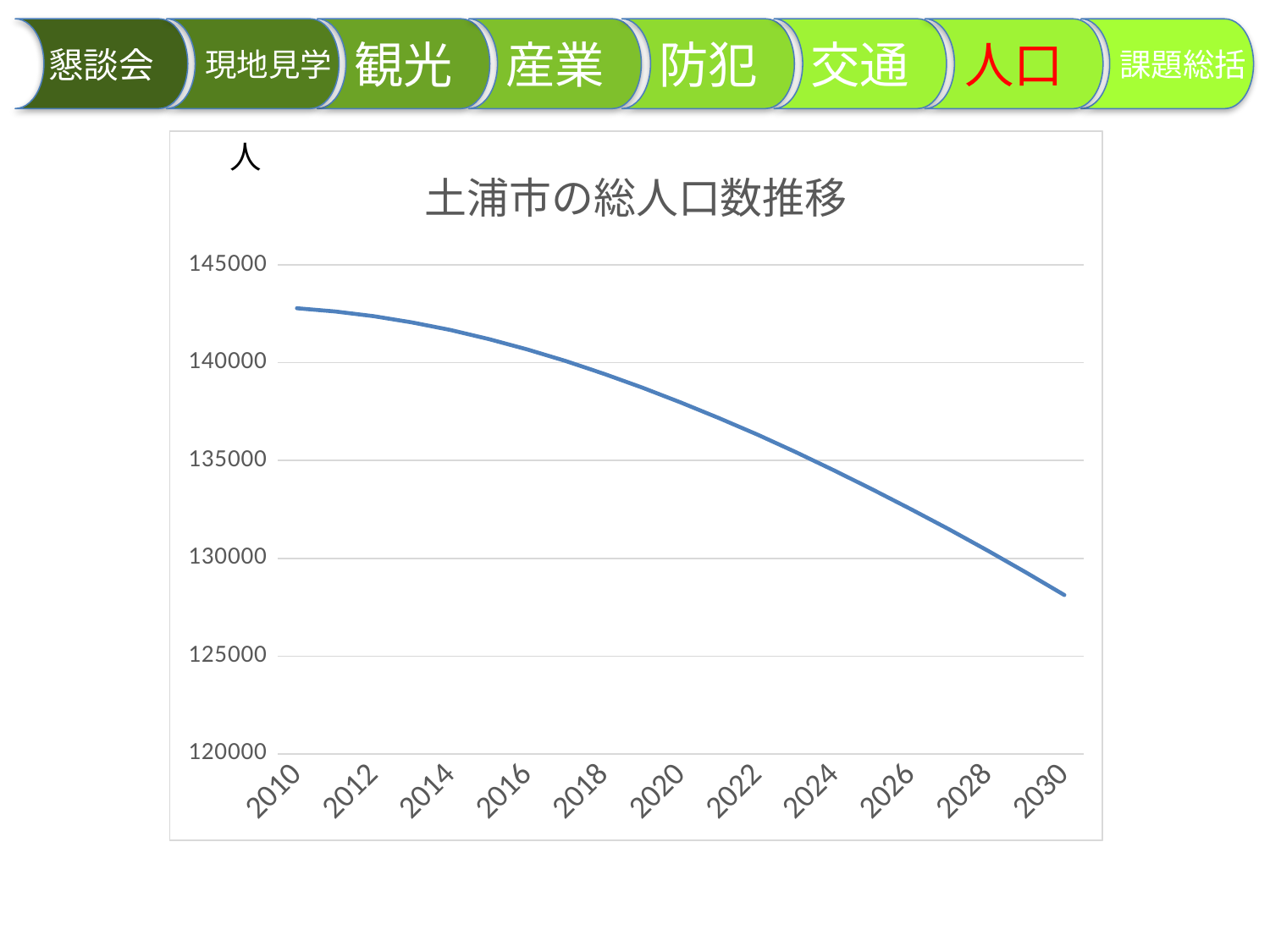

現地見学
交通
観光
防犯
懇談会
産業
　課題総括
人口

### Chart: 2030

| Category | 男 | 女 |
|---|---|---|
| 0～4歳 | 2116.607420357072 | -1978.57358360566 |
| 5～9歳 | 2156.314425862024 | -2030.36768264862 |
| 10～14歳 | 2165.631436704921 | -2018.11523475337 |
| 15～19歳 | 2418.981026844952 | -2256.04050663542 |
| 20～24歳 | 2892.500356011718 | -2738.08711136572 |
| 25～29歳 | 3441.550487970646 | -3008.35423501025 |
| 30～34歳 | 3526.628671412634 | -3110.51803745913 |
| 35～39歳 | 3471.749646602823 | -3020.85282853332 |
| 40～44歳 | 3607.327486547852 | -3101.50186685385 |
| 45～49歳 | 4059.91028960942 | -3594.52318134946 |
| 50～54歳 | 4741.659689892107 | -4316.42634400555 |
| 55～59歳 | 5614.287436771816 | -5104.29814437166 |
| 60～64歳 | 4844.68949557304 | -4534.15213996924 |
| 65～69歳 | 4046.742733585226 | -4049.93579717363 |
| 70～74歳 | 3612.144653321477 | -3932.02579644128 |
| 75～79歳 | 3722.613120422908 | -4556.85325824366 |
| 80～84歳 | 3441.043734124746 | -4885.24723054388 |
| 85～89歳 | 1949.45576086938 | -3335.53168045067 |
| 90～94歳 | 664.110880312634 | -1654.04223568501 |
| 95歳以上 | 140.7291182011771 | -505.0016072457769 |

### Chart: 土浦市の総人口数推移

| Category | 総人口数 |
|---|---|
| 2010 | 142783.0 |
| 2011 | 142616.514 |
| 2012 | 142377.9961636781 |
| 2013 | 142060.1204714376 |
| 2014 | 141670.4183725661 |
| 2015 | 141207.6358508717 |
| 2016 | 140678.6092098225 |
| 2017 | 140088.002054853 |
| 2018 | 139433.7563431783 |
| 2019 | 138726.8010401972 |
| 2020 | 137968.7831026741 |
| 2021 | 137166.934161194 |
| 2022 | 136323.515088166 |
| 2023 | 135429.3502775808 |
| 2024 | 134492.5087740973 |
| 2025 | 133516.5975369382 |
| 2026 | 132511.7184471804 |
| 2027 | 131477.3457733281 |
| 2028 | 130396.5747478711 |
| 2029 | 129276.5530056306 |
| 2030 | 128122.8406576546 |
人